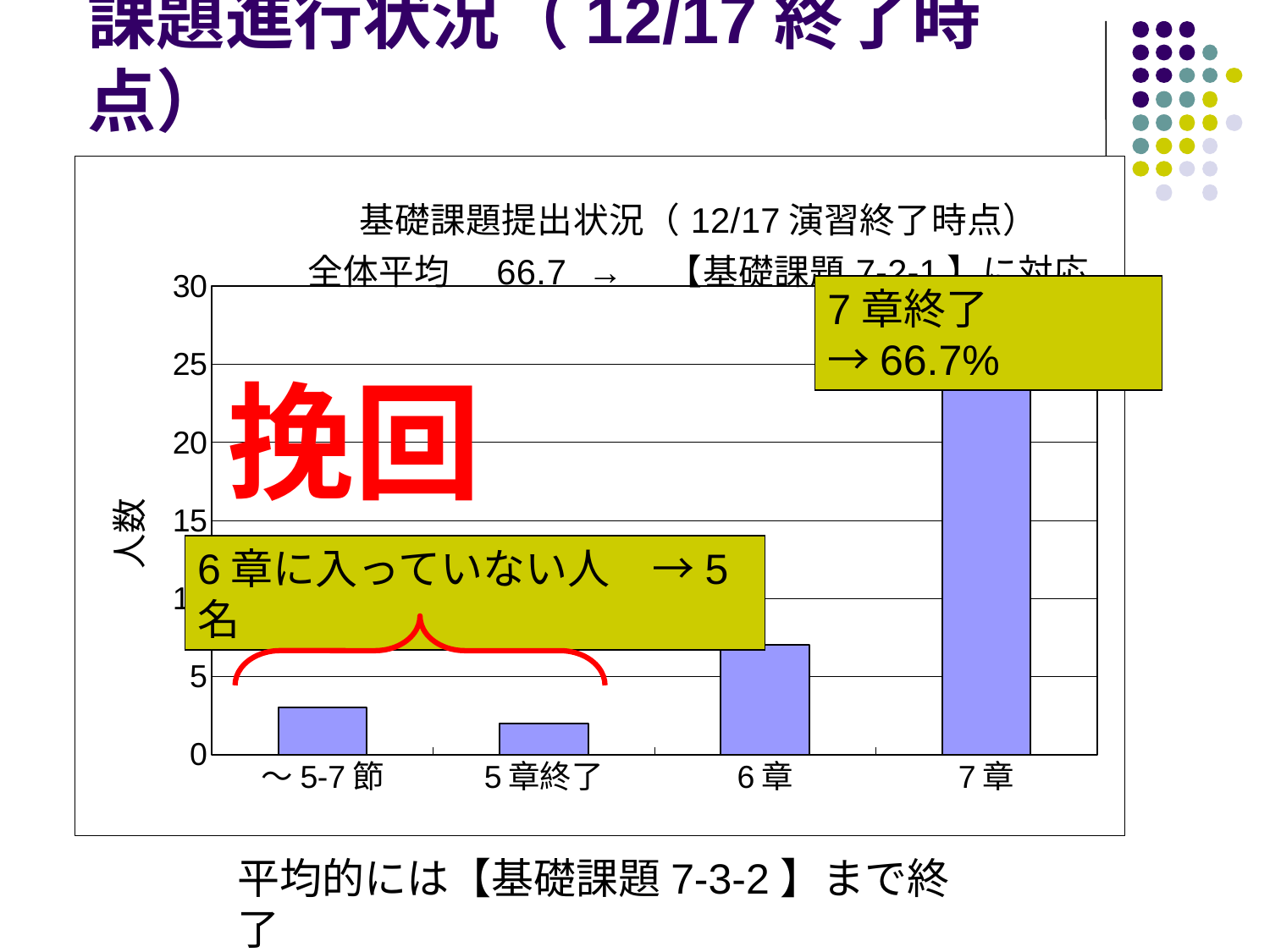

# 課題進行状況（12/17終了時点）

### Chart: 基礎課題提出状況（12/17演習終了時点）
全体平均　66.7  →　【基礎課題7-2-1】に対応

| Category |  |
|---|---|
| ～5-7節 | 3.0 |
| 5章終了 | 2.0 |
| 6章 | 7.0 |
| 7章 | 24.0 |
7章終了→66.7%
挽回を！

6章に入っていない人　→5名
平均的には【基礎課題7-3-2】まで終了